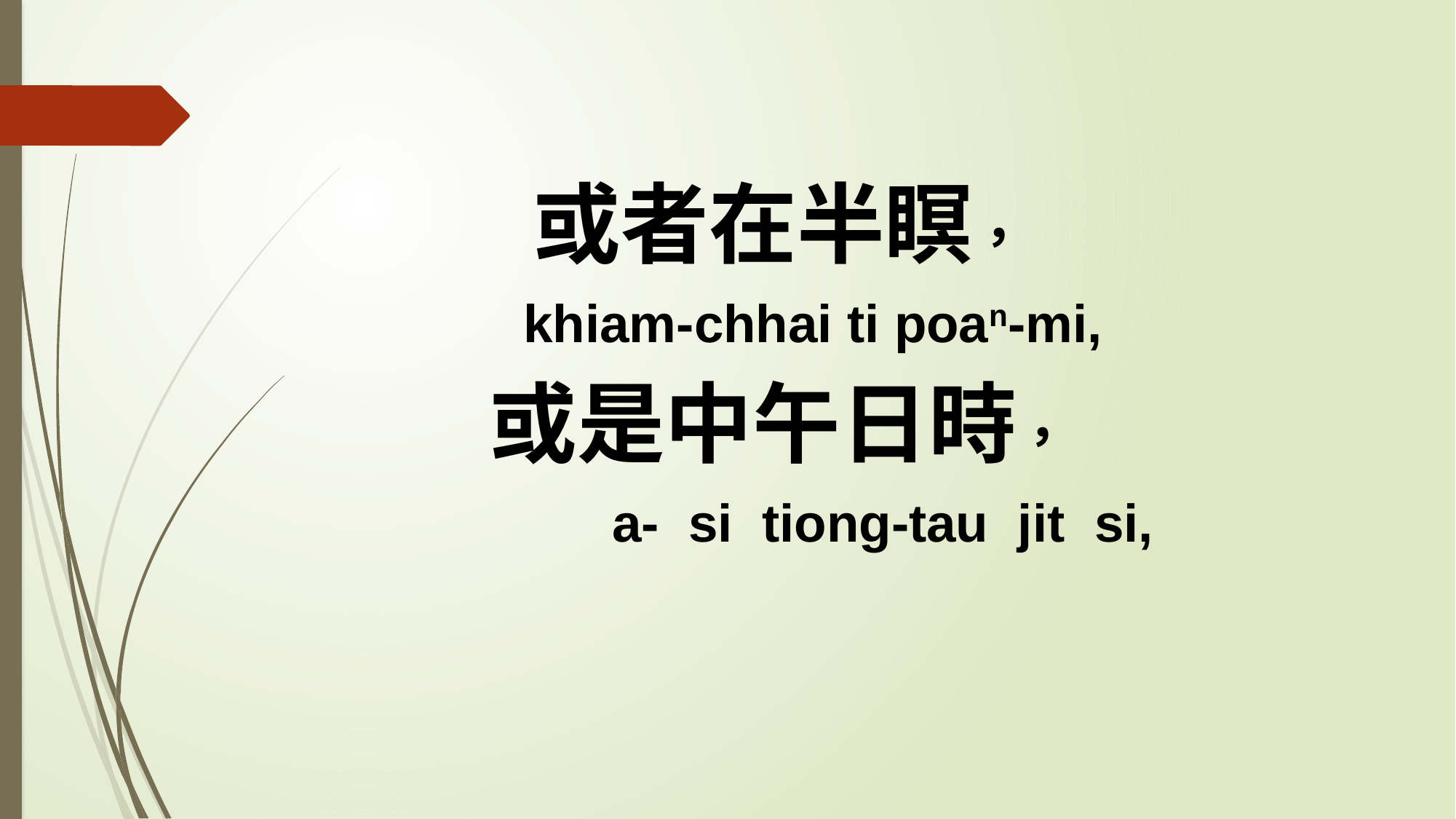

或者在半瞑，
                  khiam-chhai ti poan-mi,
或是中午日時，
                        a-  si  tiong-tau  jit  si,